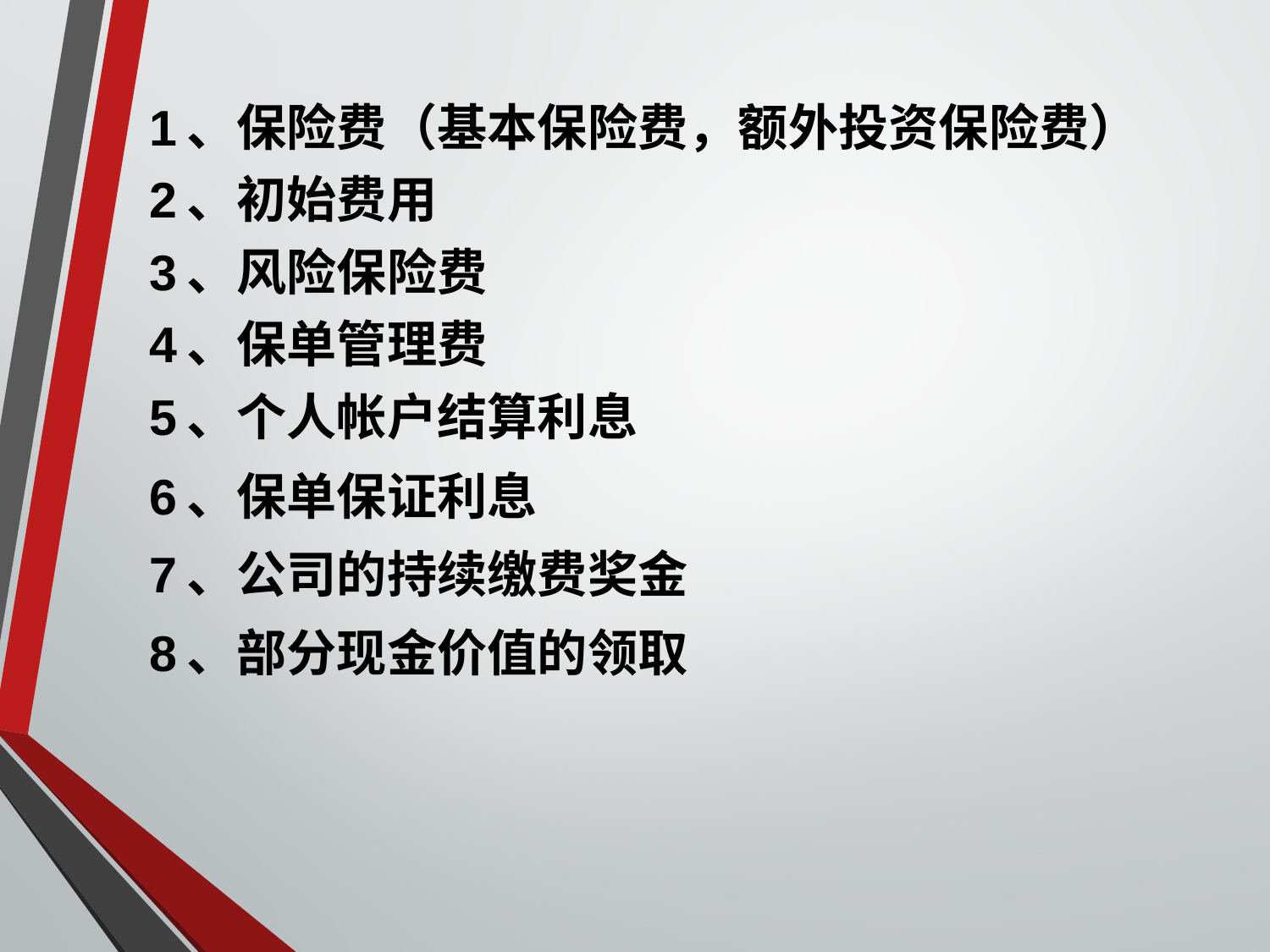

1、保险费（基本保险费，额外投资保险费）
2、初始费用
3、风险保险费
4、保单管理费
5、个人帐户结算利息
6、保单保证利息
7、公司的持续缴费奖金
8、部分现金价值的领取